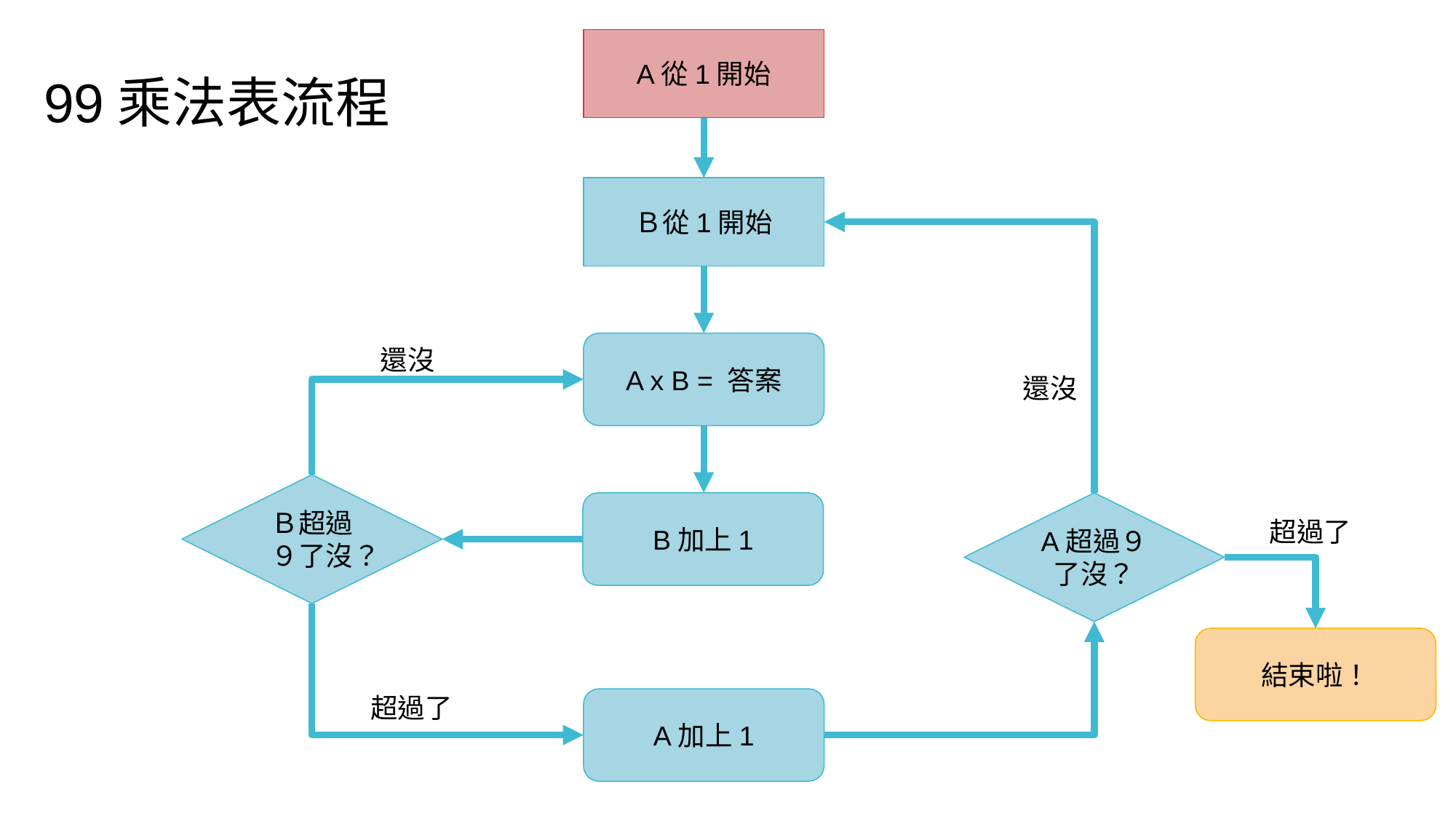

A從1開始
99乘法表流程
歸納一下
Ｂ從1開始
A x B = 答案
還沒
還沒
Ｂ超過９了沒？
A超過９了沒？
B加上1
超過了
結束啦！
超過了
A加上1